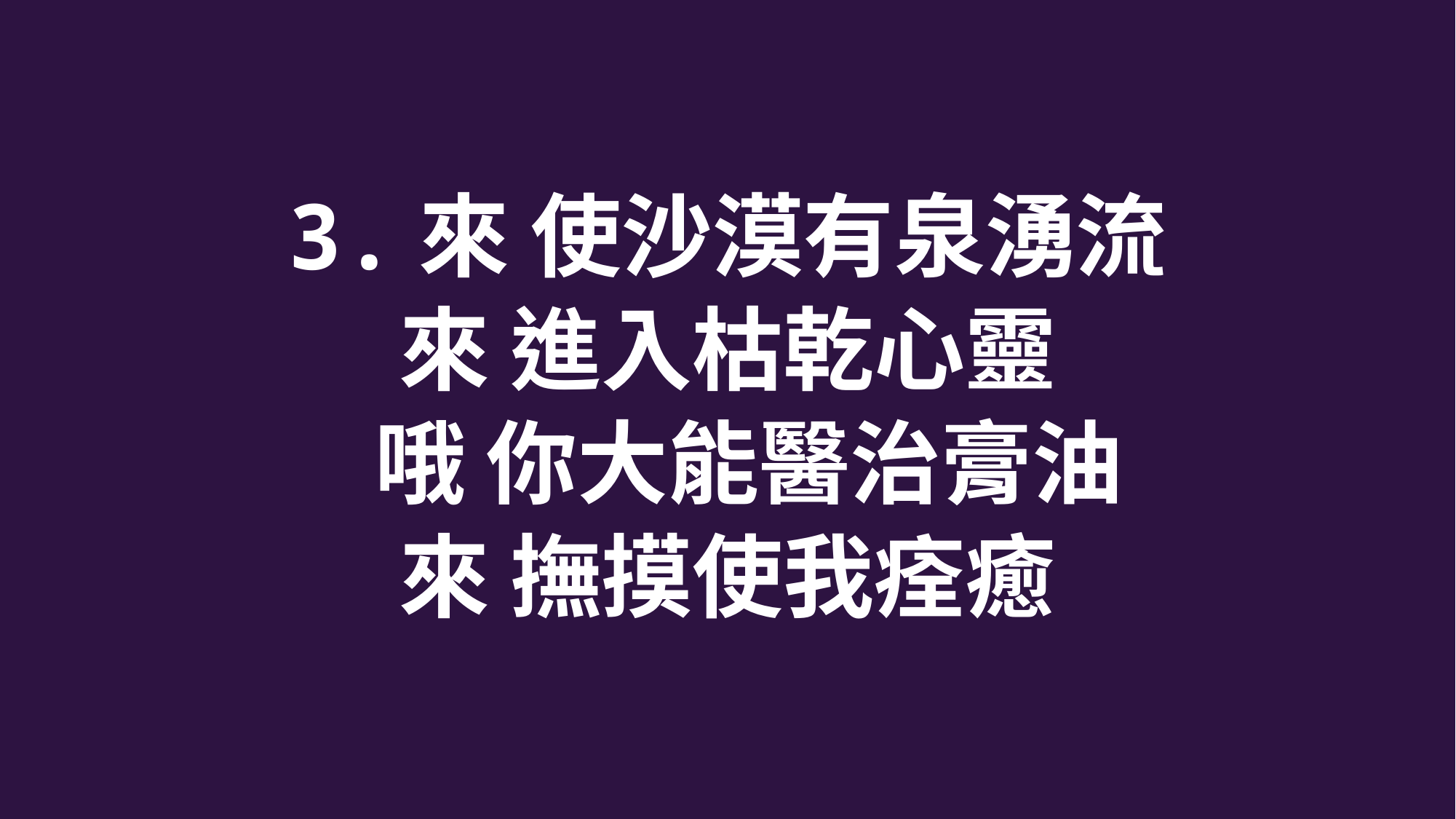

3.來 使沙漠有泉湧流
來 進入枯乾心靈
 哦 你大能醫治膏油
來 撫摸使我痊癒